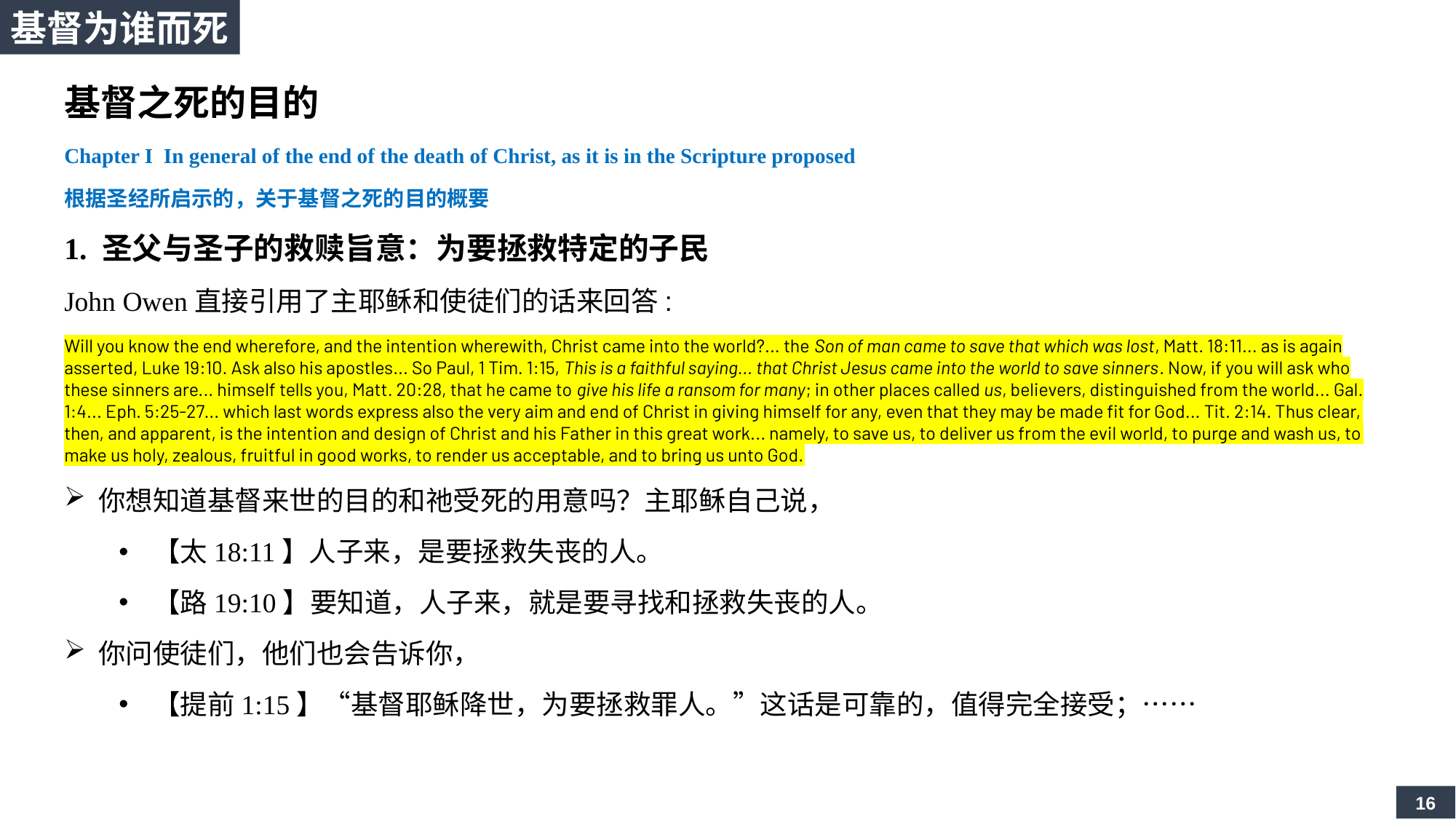

基督为谁而死
基督之死的目的
Chapter I  In general of the end of the death of Christ, as it is in the Scripture proposed
根据圣经所启示的，关于基督之死的目的概要
1. 圣父与圣子的救赎旨意：为要拯救特定的子民
John Owen直接引用了主耶稣和使徒们的话来回答:
Will you know the end wherefore, and the intention wherewith, Christ came into the world?... the Son of man came to save that which was lost, Matt. 18:11... as is again asserted, Luke 19:10. Ask also his apostles... So Paul, 1 Tim. 1:15, This is a faithful saying... that Christ Jesus came into the world to save sinners. Now, if you will ask who these sinners are... himself tells you, Matt. 20:28, that he came to give his life a ransom for many; in other places called us, believers, distinguished from the world... Gal. 1:4... Eph. 5:25-27... which last words express also the very aim and end of Christ in giving himself for any, even that they may be made fit for God... Tit. 2:14. Thus clear, then, and apparent, is the intention and design of Christ and his Father in this great work... namely, to save us, to deliver us from the evil world, to purge and wash us, to make us holy, zealous, fruitful in good works, to render us acceptable, and to bring us unto God.
你想知道基督来世的目的和祂受死的用意吗？主耶稣自己说，
【太18:11】人子来，是要拯救失丧的人。
【路19:10】要知道，人子来，就是要寻找和拯救失丧的人。
你问使徒们，他们也会告诉你，
【提前1:15】“基督耶稣降世，为要拯救罪人。”这话是可靠的，值得完全接受；……
16